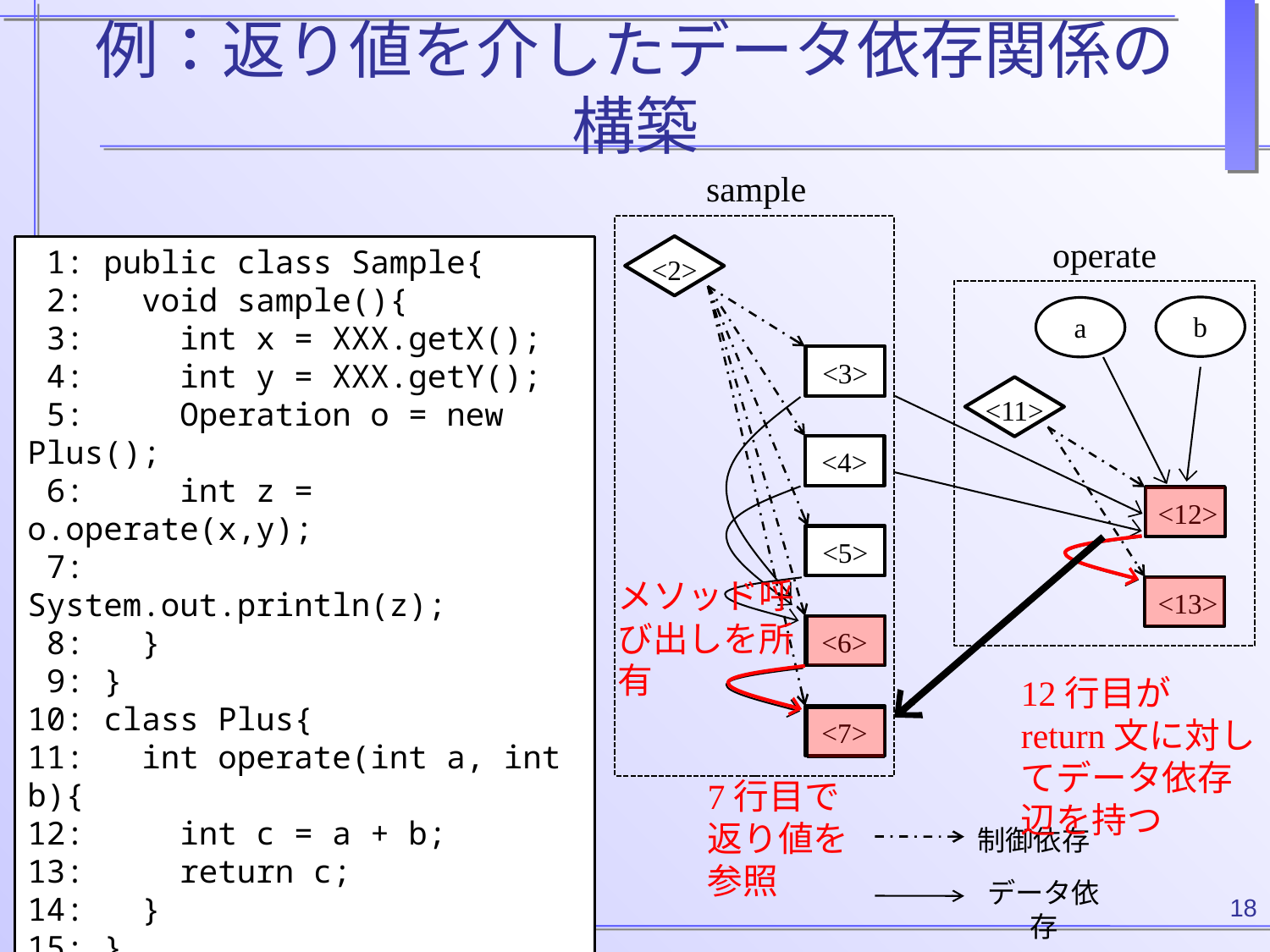

# 例：返り値を介したデータ依存関係の構築
sample

operate

 1: public class Sample{
 2:   void sample(){
 3:     int x = XXX.getX();
 4:     int y = XXX.getY();
 5:     Operation o = new Plus();
 6:     int z = o.operate(x,y);
 7:     System.out.println(z);
 8:   }
 9: }
10: class Plus{
11:   int operate(int a, int b){
12:     int c = a + b;
13:     return c;
14:   }
15: }
<2>

b
a

<3>

<11>

<4>

12行目がreturn文に対してデータ依存辺を持つ

<12>

<5>

メソッド呼び出しを所有

<13>

<6>

7行目で返り値を参照

<7>
制御依存
データ依存
18